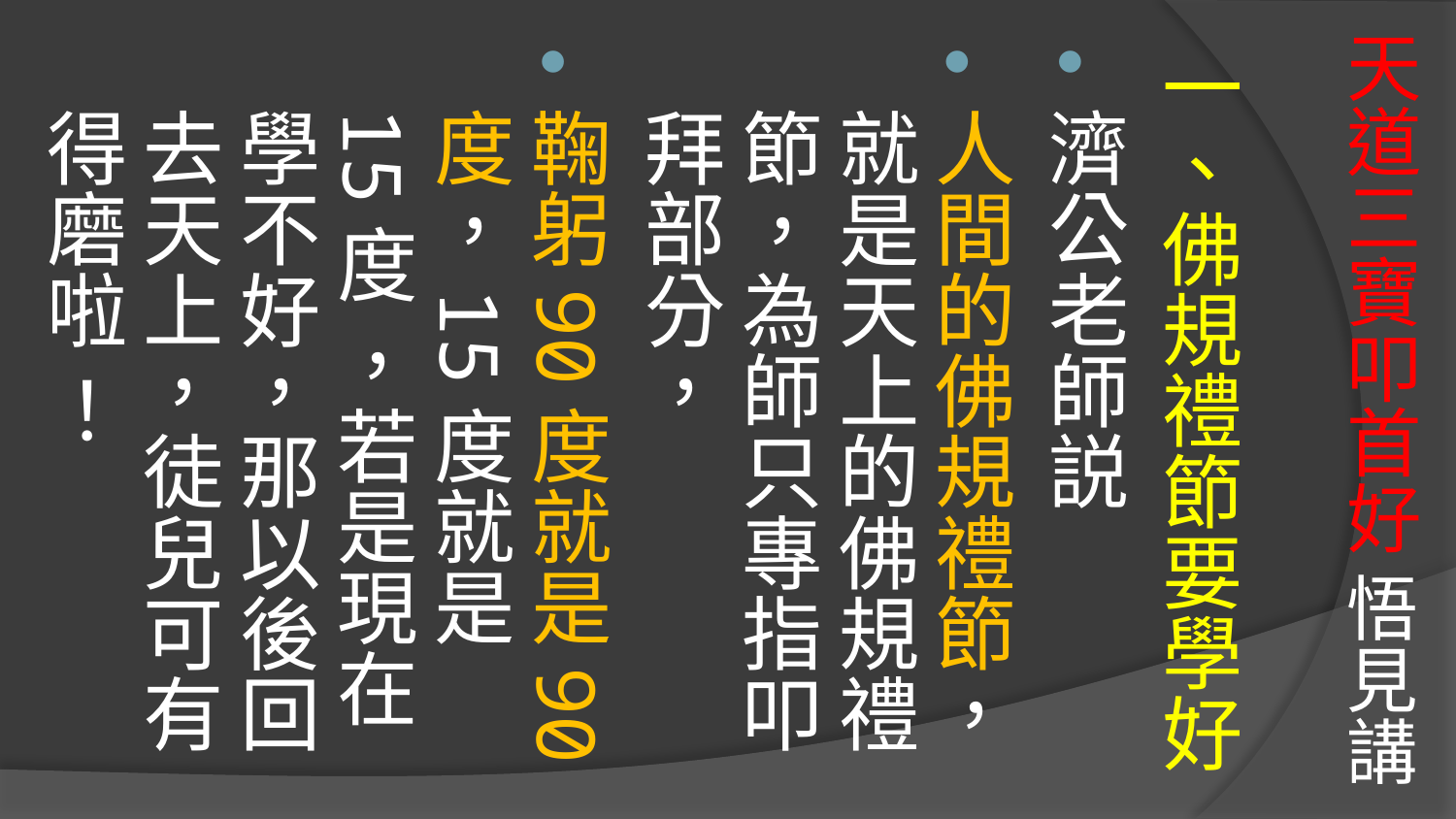

# 天道三寶叩首好 悟見講
一、佛規禮節要學好
濟公老師説
人間的佛規禮節，就是天上的佛規禮節，為師只專指叩拜部分，
鞠躬90度就是90度，15度就是 15度 ，若是現在學不好，那以後回去天上，徒兒可有得磨啦 ！